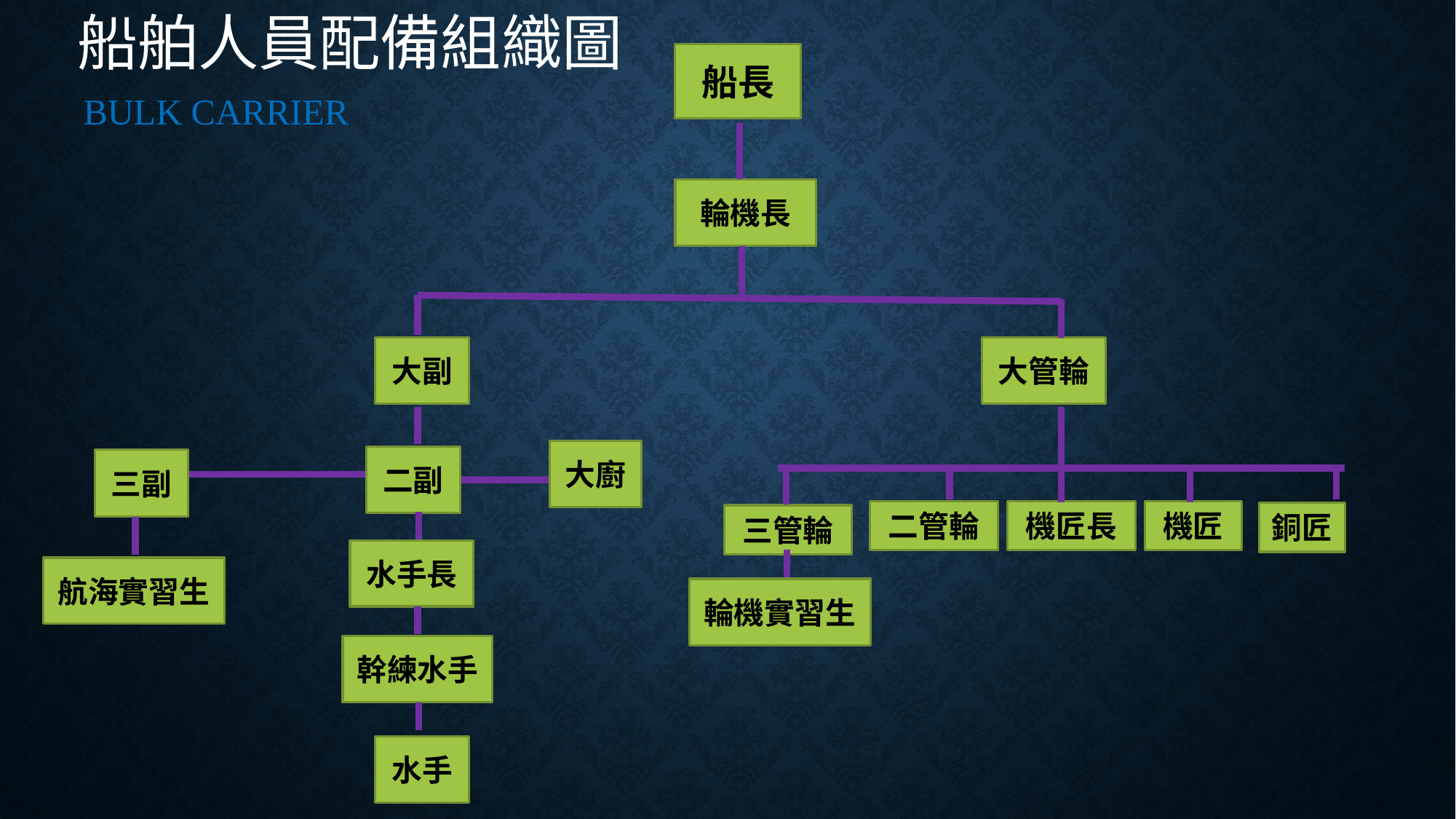

船舶人員配備組織圖
船長
BULK CARRIER
輪機長
大副
大管輪
大廚
二副
三副
二管輪
機匠長
機匠
三管輪

銅匠

水手長
航海實習生
輪機實習生
幹練水手
水手